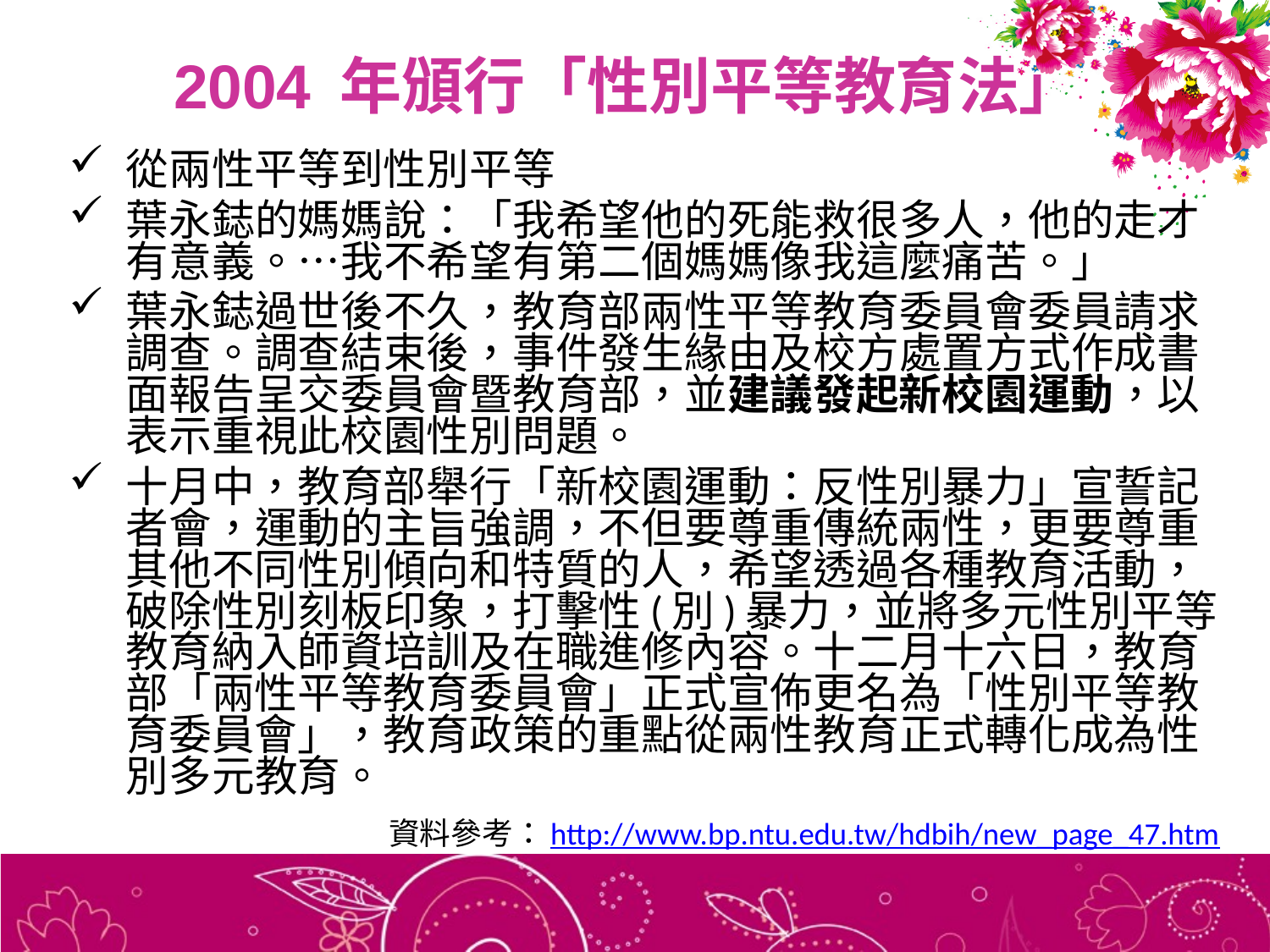

# 2004 年頒行「性別平等教育法」
從兩性平等到性別平等
葉永鋕的媽媽說：「我希望他的死能救很多人，他的走才有意義。…我不希望有第二個媽媽像我這麼痛苦。」
葉永鋕過世後不久，教育部兩性平等教育委員會委員請求調查。調查結束後，事件發生緣由及校方處置方式作成書面報告呈交委員會暨教育部，並建議發起新校園運動，以表示重視此校園性別問題。
十月中，教育部舉行「新校園運動：反性別暴力」宣誓記者會，運動的主旨強調，不但要尊重傳統兩性，更要尊重其他不同性別傾向和特質的人，希望透過各種教育活動，破除性別刻板印象，打擊性(別)暴力，並將多元性別平等教育納入師資培訓及在職進修內容。十二月十六日，教育部「兩性平等教育委員會」正式宣佈更名為「性別平等教育委員會」，教育政策的重點從兩性教育正式轉化成為性別多元教育。
資料參考：http://www.bp.ntu.edu.tw/hdbih/new_page_47.htm